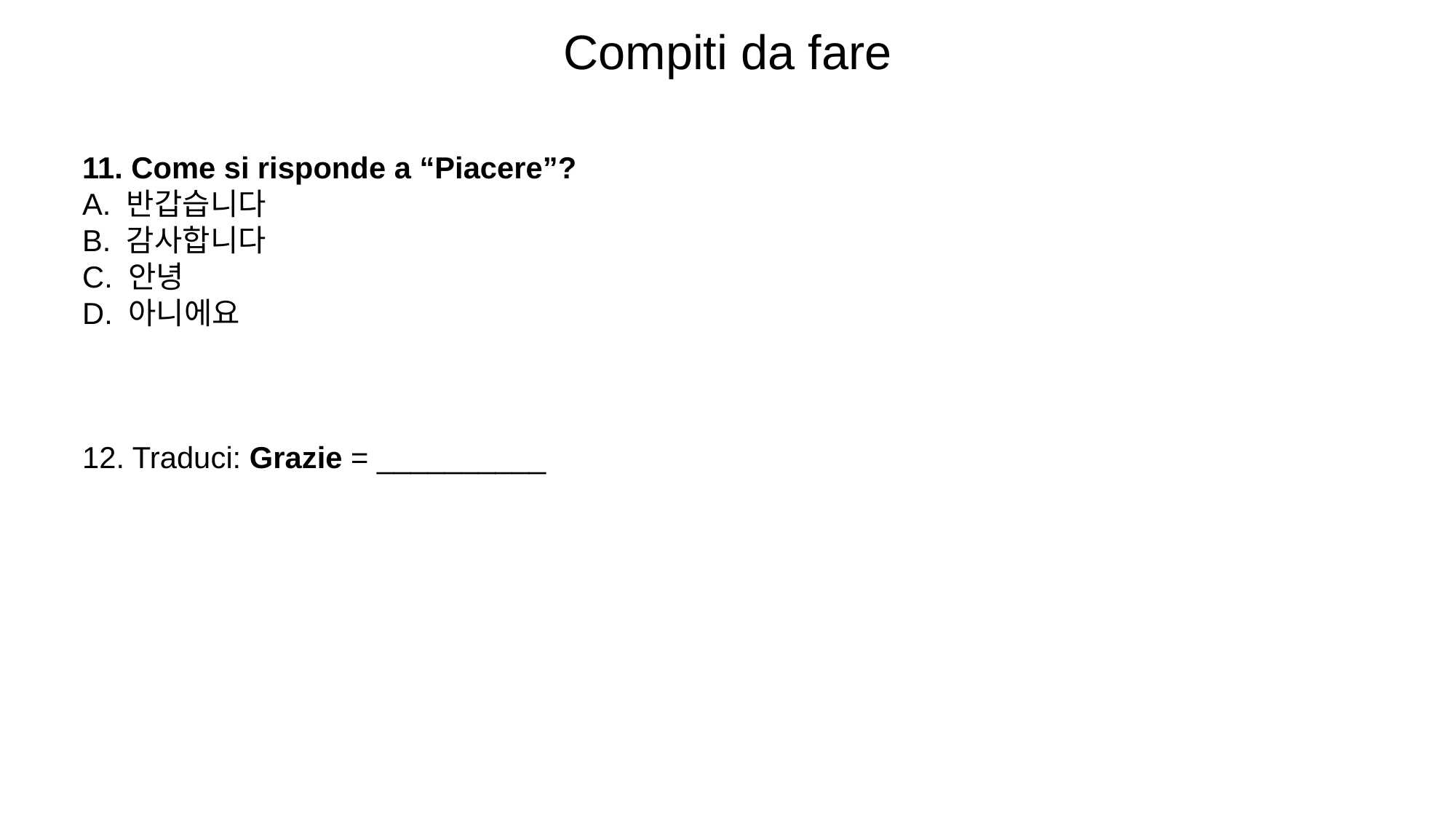

# Compiti da fare
11. Come si risponde a “Piacere”?
A. 반갑습니다
B. 감사합니다
C. 안녕
D. 아니에요
12. Traduci: Grazie = __________